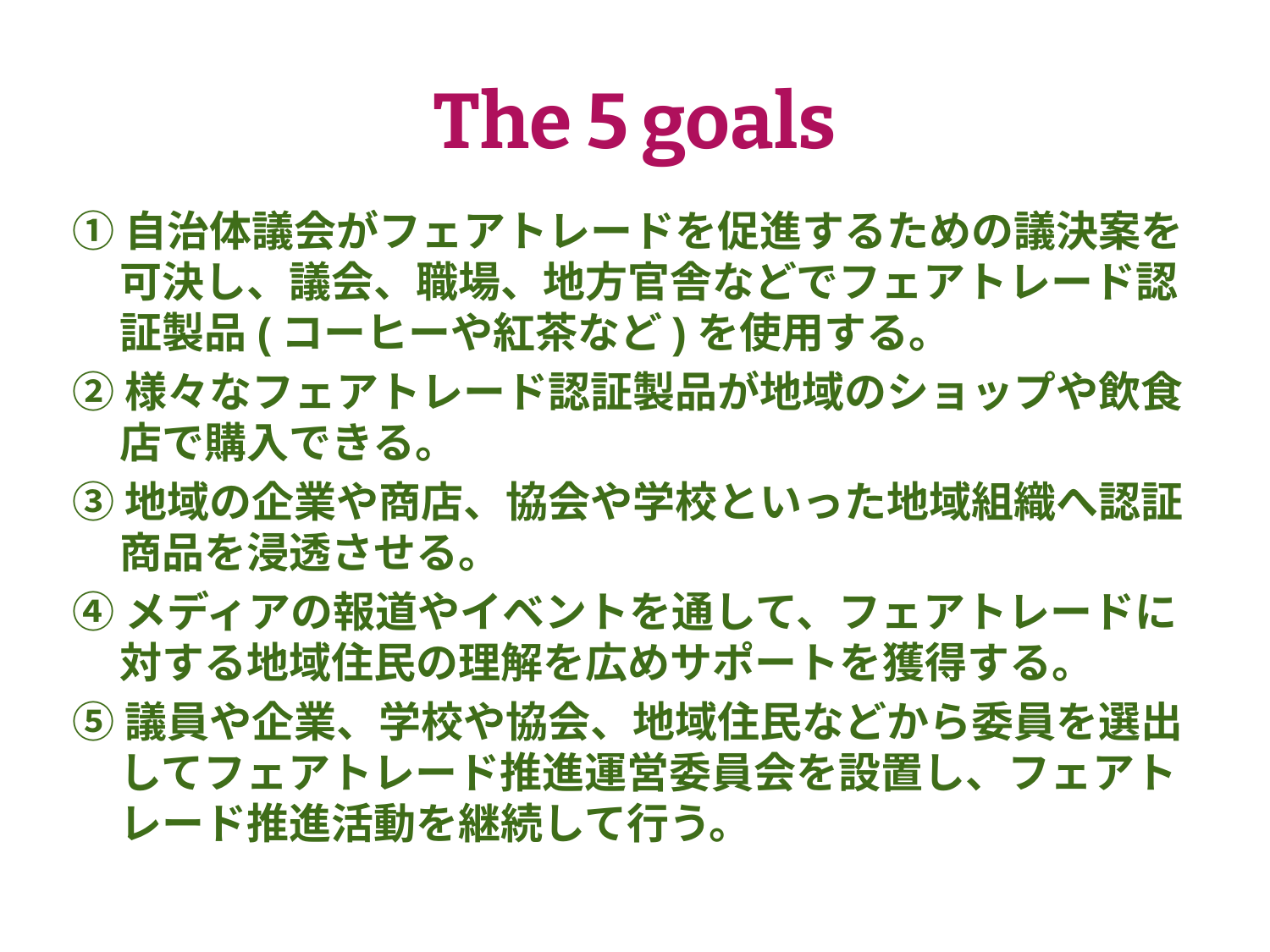

# The 5 goals
①自治体議会がフェアトレードを促進するための議決案を可決し、議会、職場、地方官舎などでフェアトレード認証製品(コーヒーや紅茶など)を使用する。
②様々なフェアトレード認証製品が地域のショップや飲食店で購入できる。
③地域の企業や商店、協会や学校といった地域組織へ認証商品を浸透させる。
④メディアの報道やイベントを通して、フェアトレードに対する地域住民の理解を広めサポートを獲得する。
⑤議員や企業、学校や協会、地域住民などから委員を選出してフェアトレード推進運営委員会を設置し、フェアトレード推進活動を継続して行う。